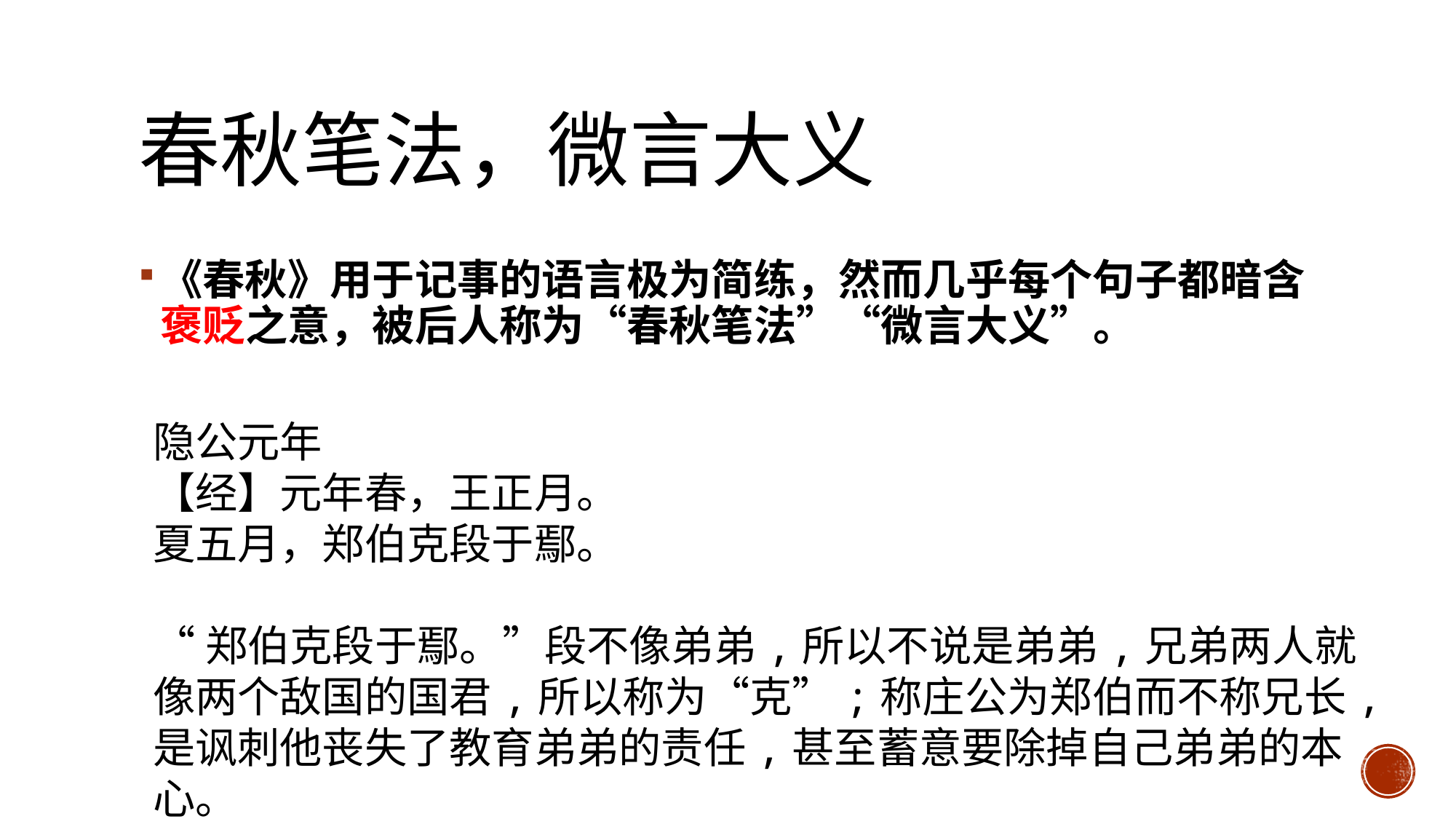

# 春秋笔法，微言大义
《春秋》用于记事的语言极为简练，然而几乎每个句子都暗含褒贬之意，被后人称为“春秋笔法”“微言大义”。

隐公元年
【经】元年春，王正月。
夏五月，郑伯克段于鄢。

“郑伯克段于鄢。”段不像弟弟,所以不说是弟弟,兄弟两人就像两个敌国的国君,所以称为“克”;称庄公为郑伯而不称兄长,是讽刺他丧失了教育弟弟的责任,甚至蓄意要除掉自己弟弟的本心。